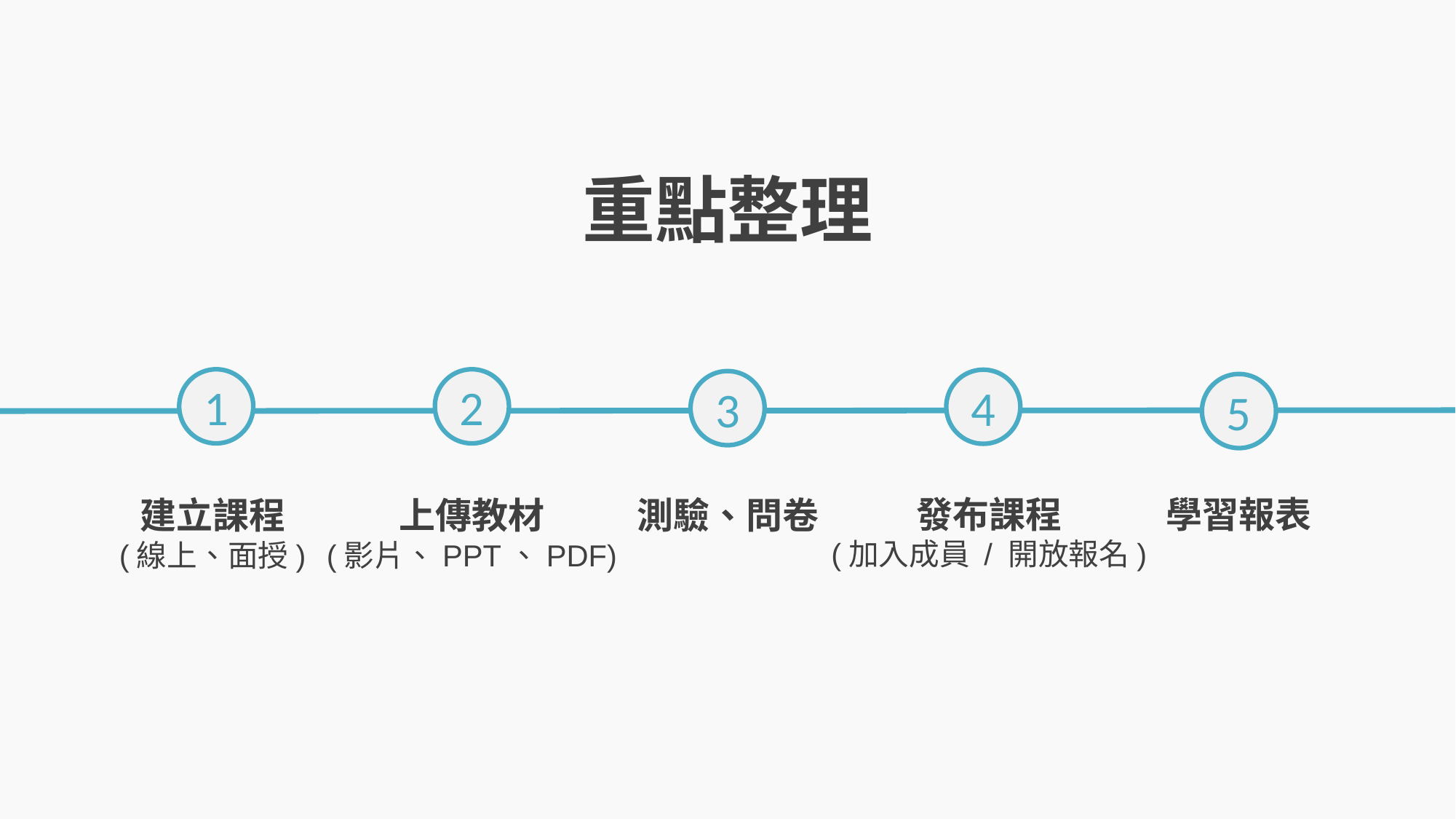

# 重點整理
重點整理
1
2
4
3
5
學習報表
發布課程
(加入成員 / 開放報名)
建立課程
(線上、面授)
上傳教材
(影片、PPT、PDF)
測驗、問卷